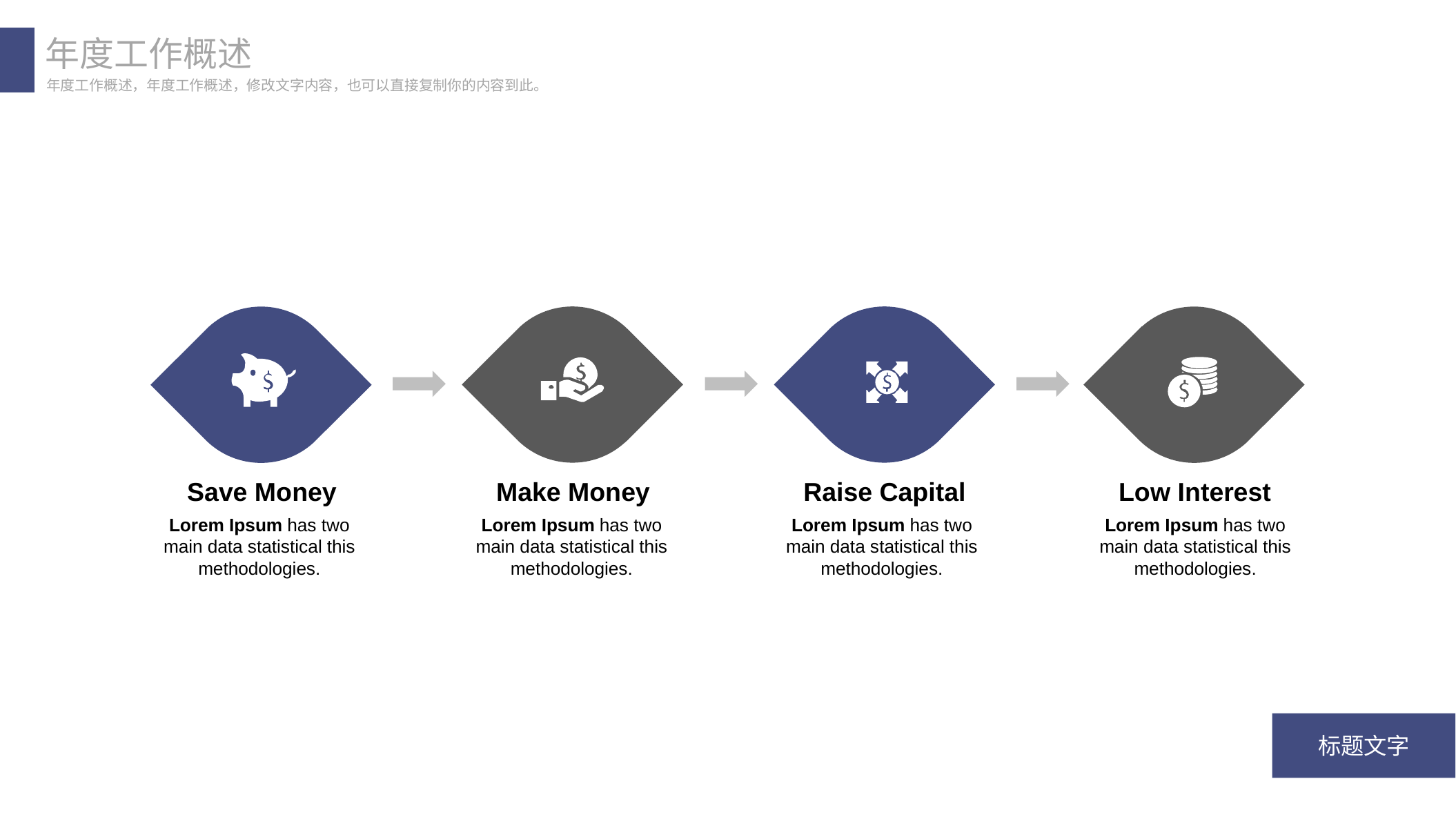

年度工作概述
年度工作概述，年度工作概述，修改文字内容，也可以直接复制你的内容到此。

Save Money
Lorem Ipsum has two main data statistical this methodologies.

Make Money
Lorem Ipsum has two main data statistical this methodologies.

Raise Capital
Lorem Ipsum has two main data statistical this methodologies.

Low Interest
Lorem Ipsum has two main data statistical this methodologies.

标题文字